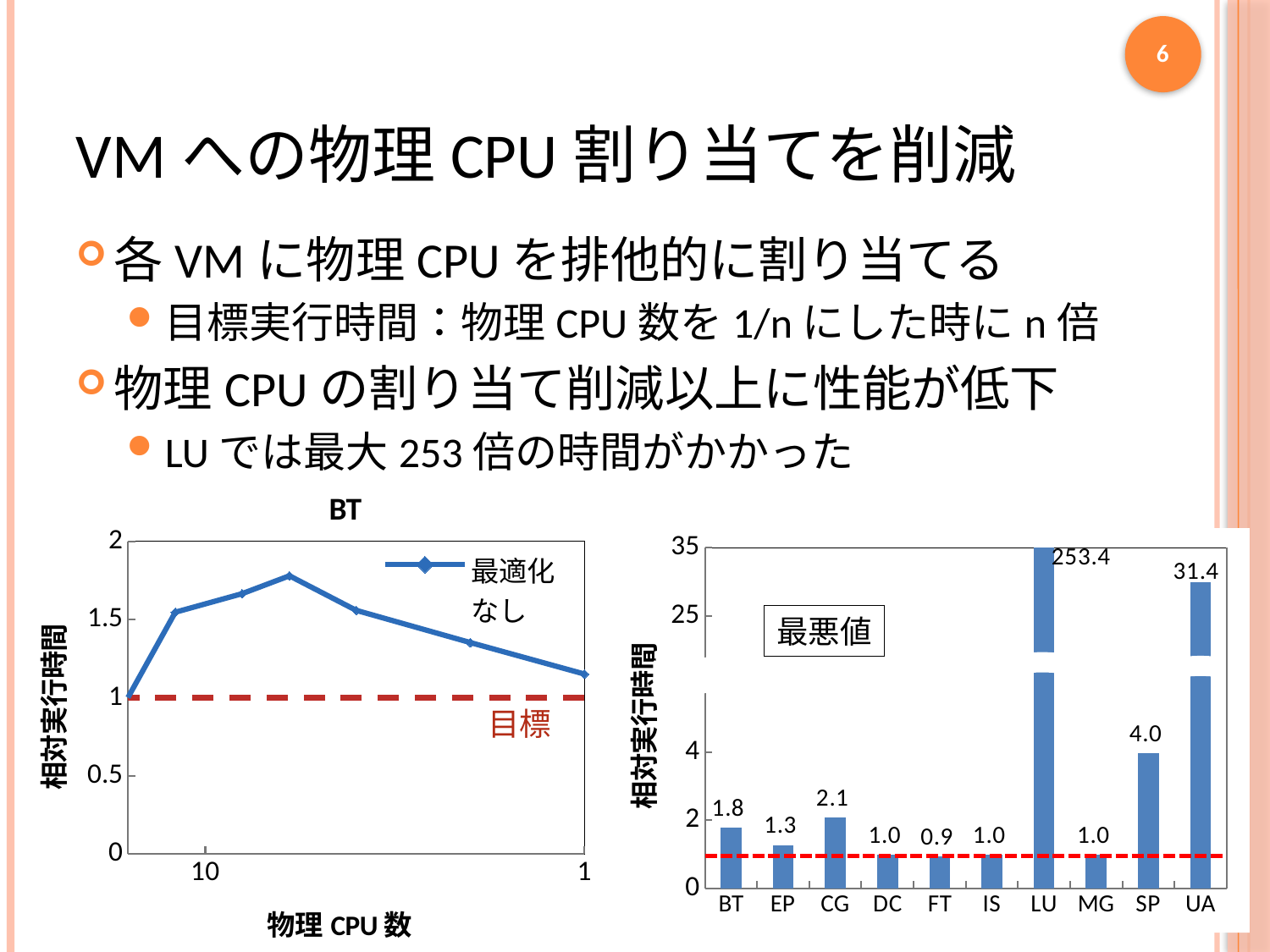

6
# VMへの物理CPU割り当てを削減
各VMに物理CPUを排他的に割り当てる
目標実行時間：物理CPU数を1/nにした時にn倍
物理CPUの割り当て削減以上に性能が低下
LUでは最大253倍の時間がかかった

### Chart: BT

| Category |  |  |
|---|---|---|

### Chart

| Category |  |  |
|---|---|---|
| BT | 1.779675464073747 | None |
| EP | 1.268510362938438 | None |
| CG | 2.073409191338931 | None |
| DC | 0.990492393915132 | None |
| FT | 0.94576331642359 | None |
| IS | 0.984128588758593 | None |
| LU | None | 253.4053916581892 |
| MG | 0.980481906126836 | None |
| SP | 3.965402250937891 | None |
| UA | None | 31.43654061520084 |
最悪値
目標